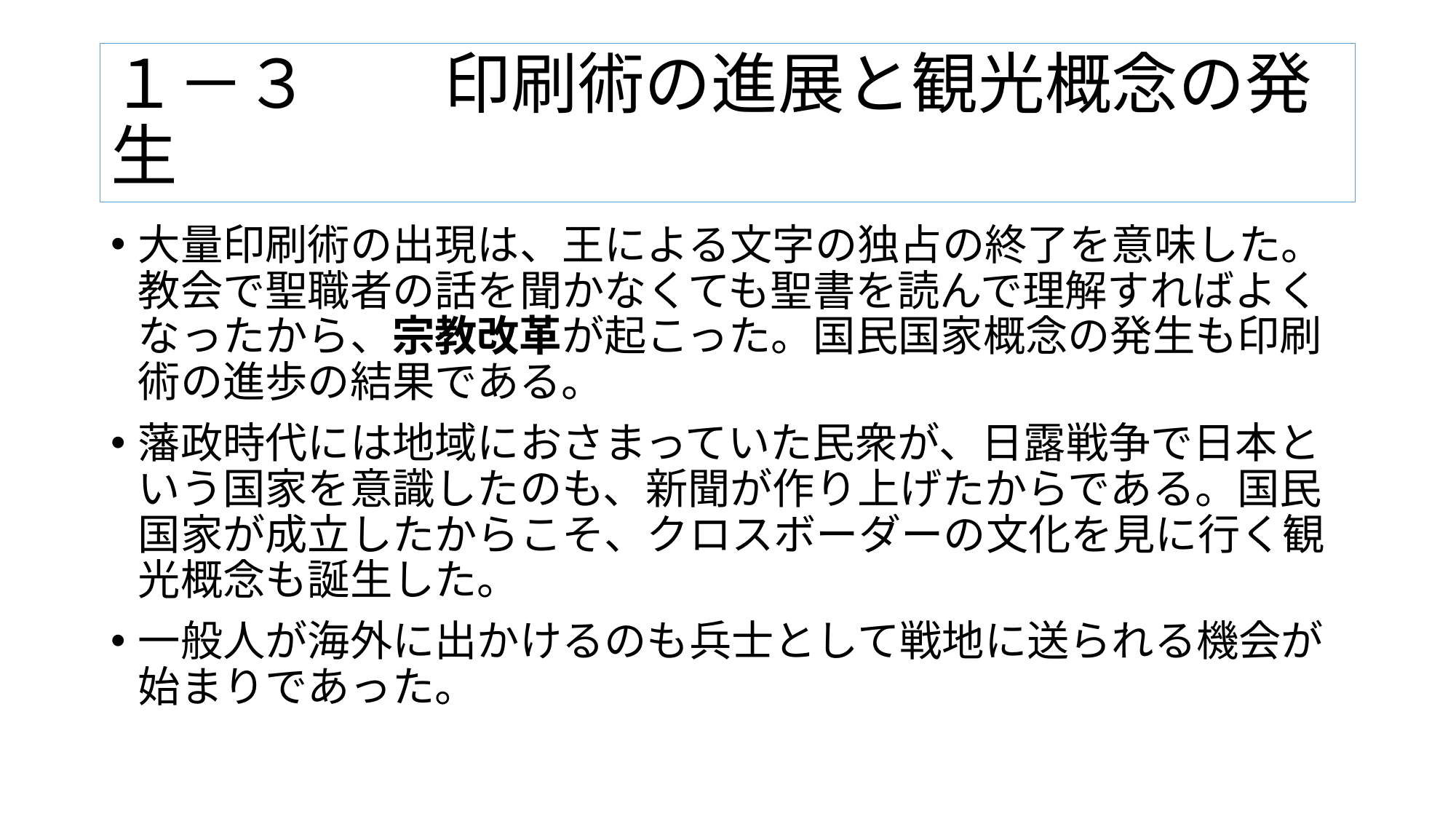

# １－３　　印刷術の進展と観光概念の発生
大量印刷術の出現は、王による文字の独占の終了を意味した。教会で聖職者の話を聞かなくても聖書を読んで理解すればよくなったから、宗教改革が起こった。国民国家概念の発生も印刷術の進歩の結果である。
藩政時代には地域におさまっていた民衆が、日露戦争で日本という国家を意識したのも、新聞が作り上げたからである。国民国家が成立したからこそ、クロスボーダーの文化を見に行く観光概念も誕生した。
一般人が海外に出かけるのも兵士として戦地に送られる機会が始まりであった。